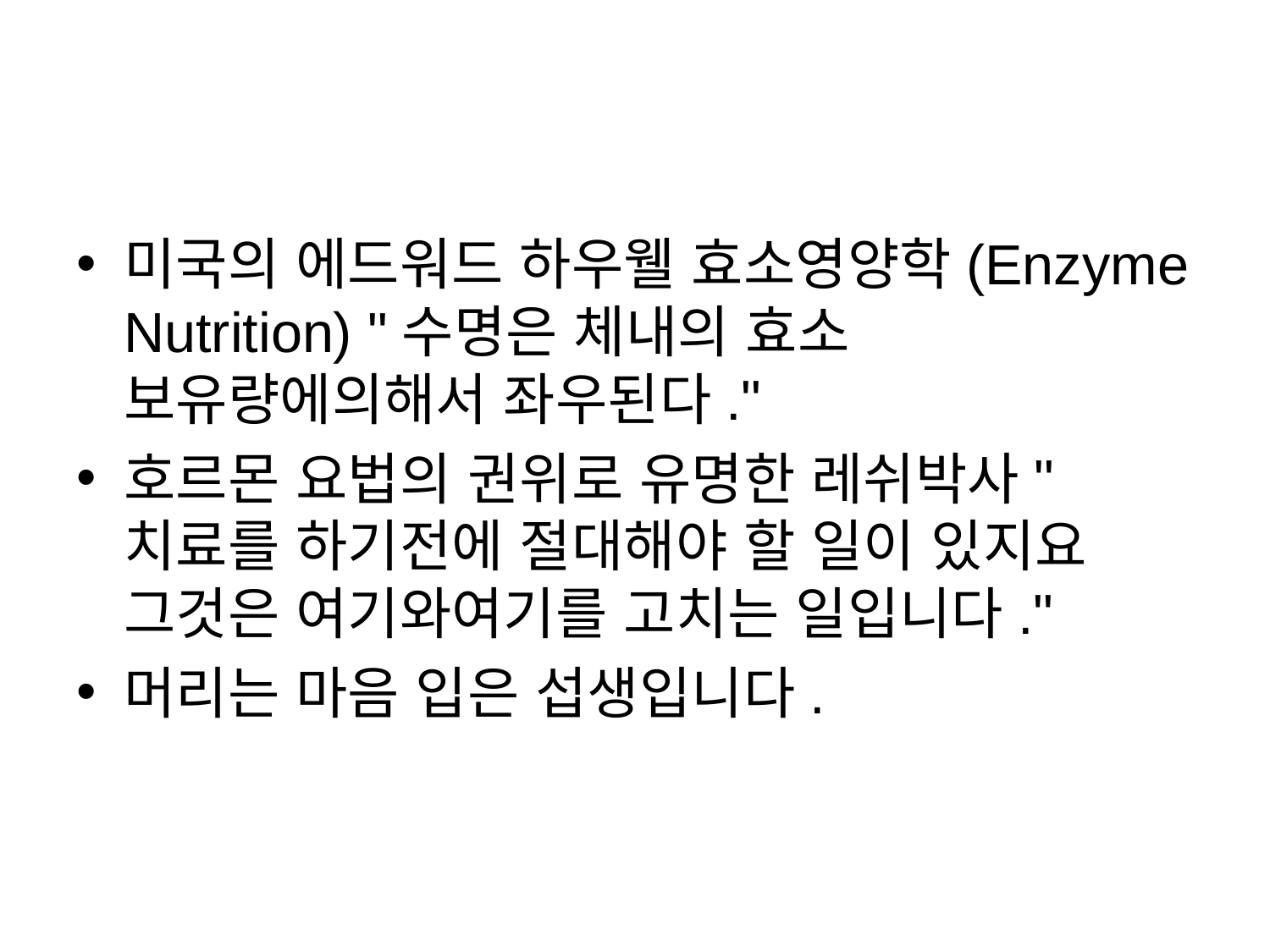

#
미국의 에드워드 하우웰 효소영양학(Enzyme Nutrition) "수명은 체내의 효소 보유량에의해서 좌우된다."
호르몬 요법의 권위로 유명한 레쉬박사"치료를 하기전에 절대해야 할 일이 있지요 그것은 여기와여기를 고치는 일입니다."
머리는 마음 입은 섭생입니다.